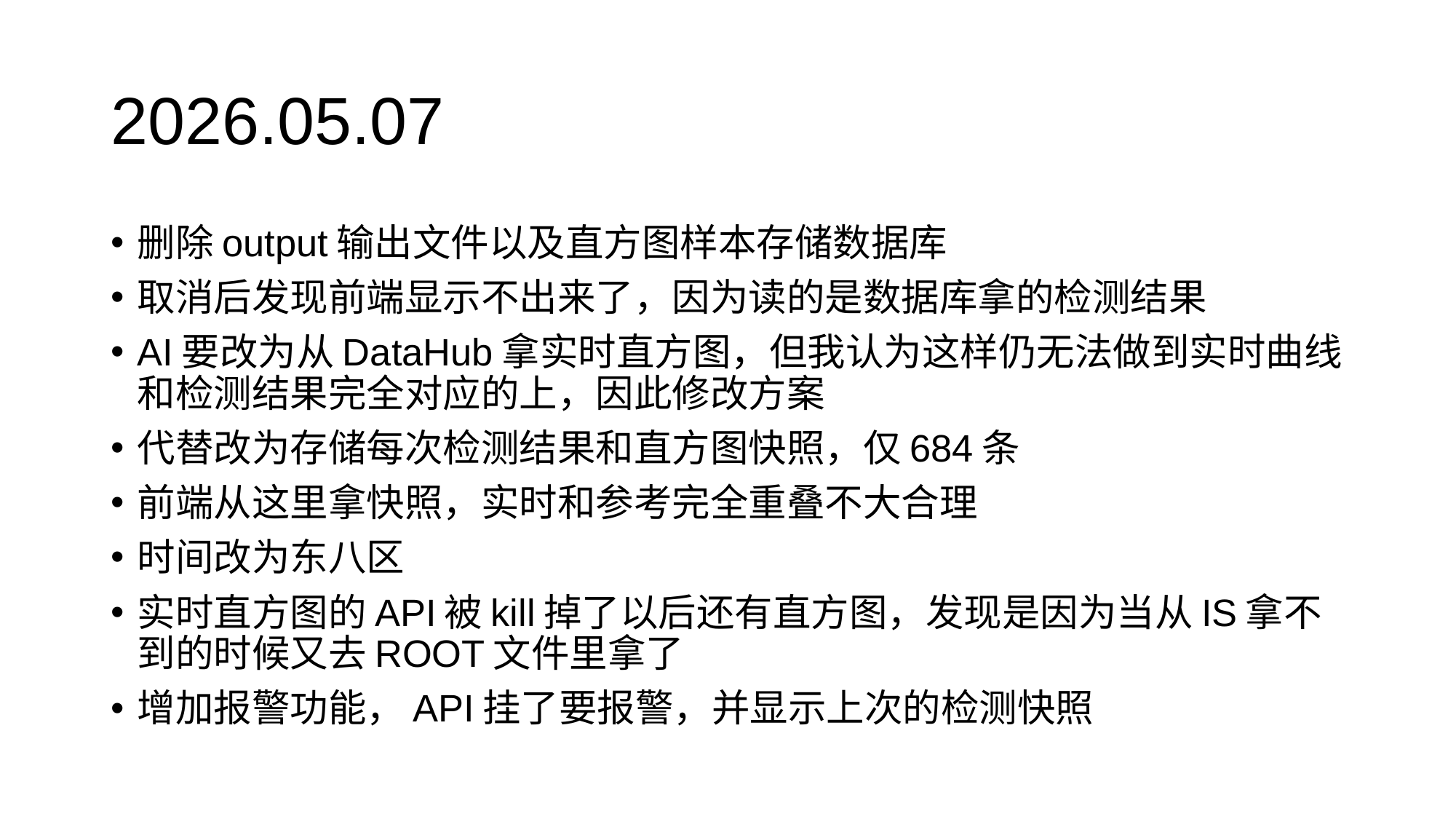

# 2026.05.07
删除output输出文件以及直方图样本存储数据库
取消后发现前端显示不出来了，因为读的是数据库拿的检测结果
AI要改为从DataHub拿实时直方图，但我认为这样仍无法做到实时曲线和检测结果完全对应的上，因此修改方案
代替改为存储每次检测结果和直方图快照，仅684条
前端从这里拿快照，实时和参考完全重叠不大合理
时间改为东八区
实时直方图的API被kill掉了以后还有直方图，发现是因为当从IS拿不到的时候又去ROOT文件里拿了
增加报警功能，API挂了要报警，并显示上次的检测快照